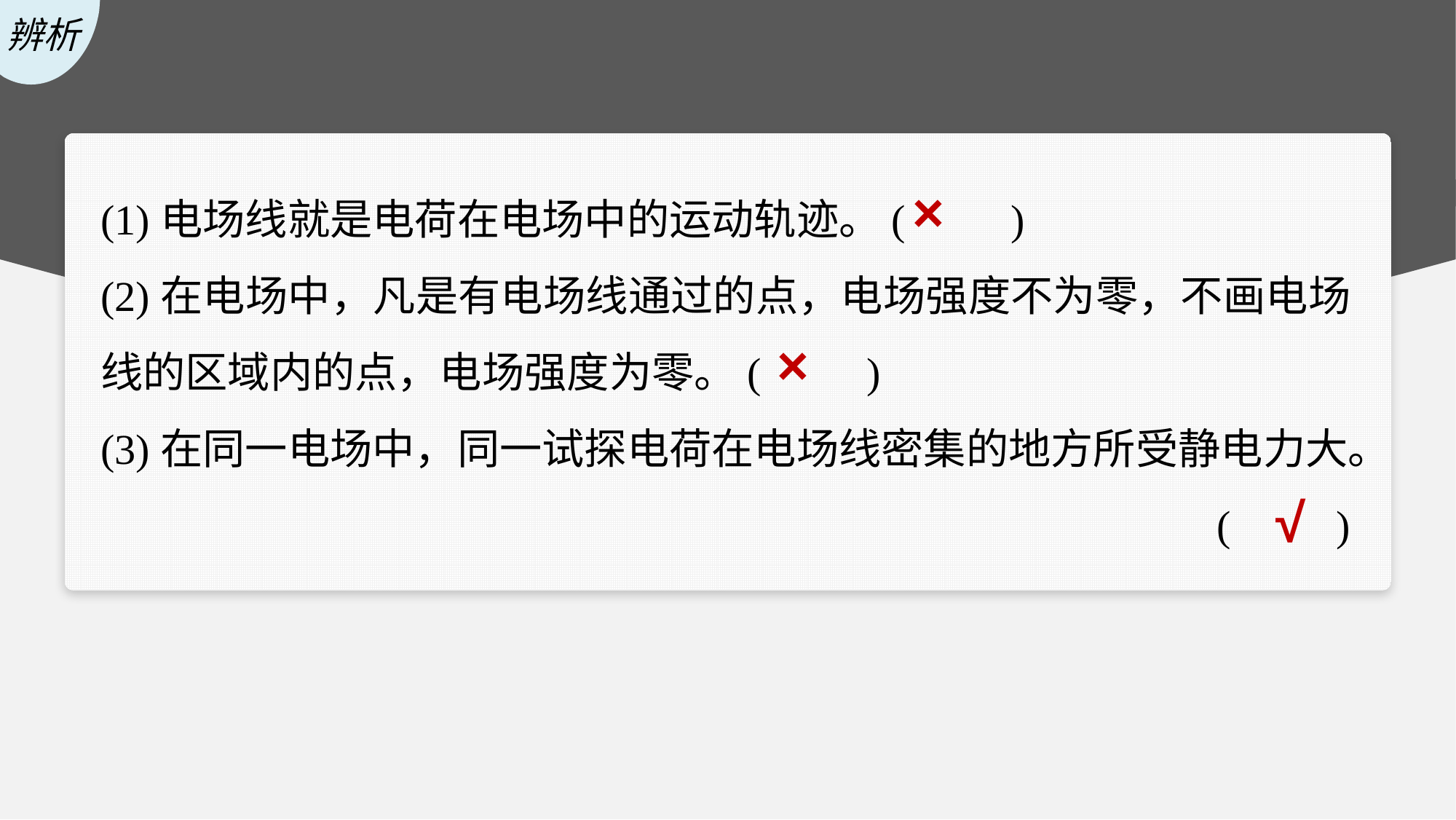

(1)电场线就是电荷在电场中的运动轨迹。(　　)
(2)在电场中，凡是有电场线通过的点，电场强度不为零，不画电场线的区域内的点，电场强度为零。(　　)
(3)在同一电场中，同一试探电荷在电场线密集的地方所受静电力大。
(　　)
×
×
√